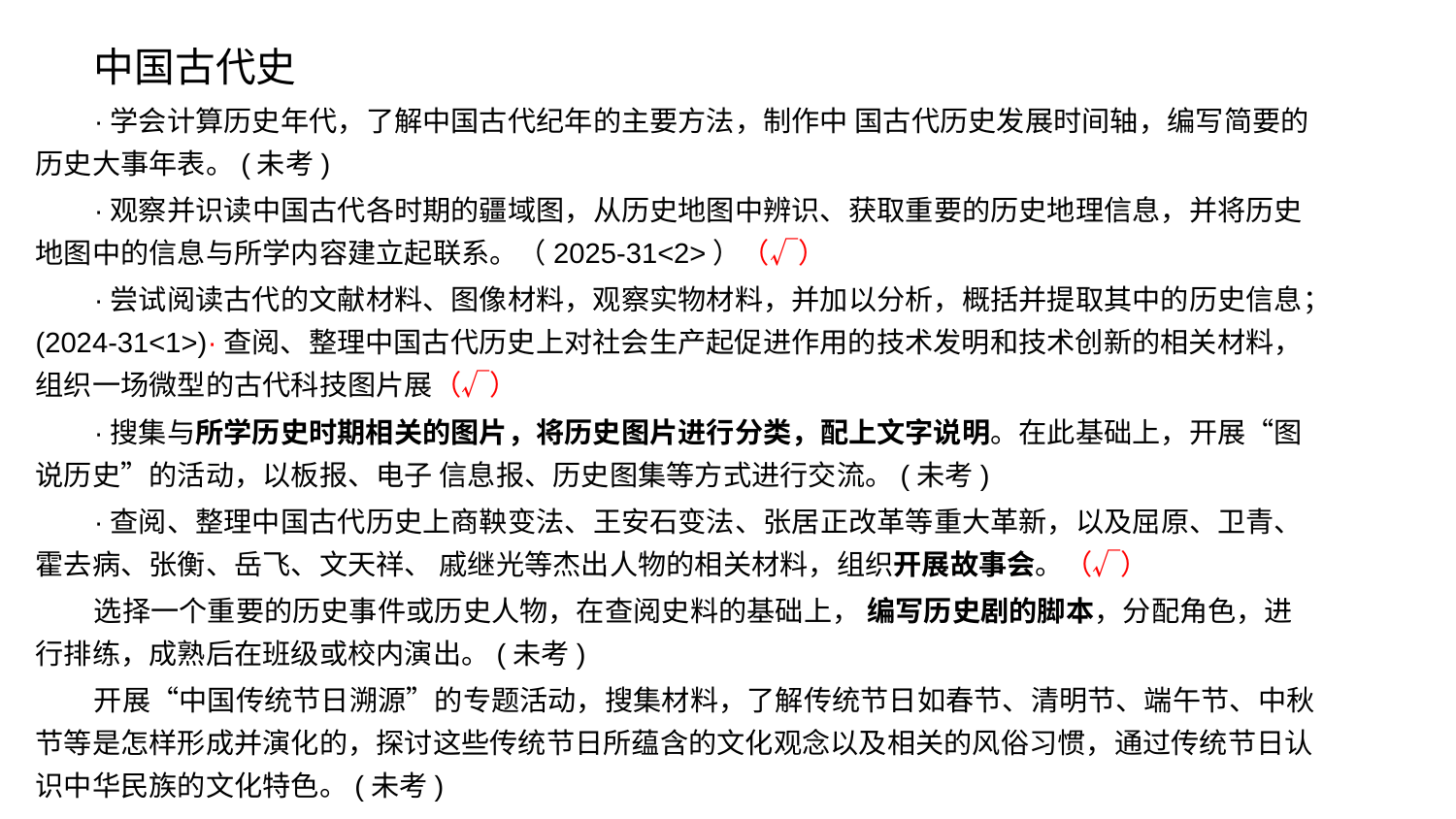

中国古代史
·学会计算历史年代，了解中国古代纪年的主要方法，制作中 国古代历史发展时间轴，编写简要的历史大事年表。(未考)
·观察并识读中国古代各时期的疆域图，从历史地图中辨识、获取重要的历史地理信息，并将历史地图中的信息与所学内容建立起联系。（2025-31<2>）（√）
·尝试阅读古代的文献材料、图像材料，观察实物材料，并加以分析，概括并提取其中的历史信息；(2024-31<1>)·查阅、整理中国古代历史上对社会生产起促进作用的技术发明和技术创新的相关材料，组织一场微型的古代科技图片展（√）
·搜集与所学历史时期相关的图片，将历史图片进行分类，配上文字说明。在此基础上，开展“图说历史”的活动，以板报、电子 信息报、历史图集等方式进行交流。(未考)
·查阅、整理中国古代历史上商鞅变法、王安石变法、张居正改革等重大革新，以及屈原、卫青、霍去病、张衡、岳飞、文天祥、 戚继光等杰出人物的相关材料，组织开展故事会。（√）
选择一个重要的历史事件或历史人物，在查阅史料的基础上， 编写历史剧的脚本，分配角色，进行排练，成熟后在班级或校内演出。(未考)
开展“中国传统节日溯源”的专题活动，搜集材料，了解传统节日如春节、清明节、端午节、中秋节等是怎样形成并演化的，探讨这些传统节日所蕴含的文化观念以及相关的风俗习惯，通过传统节日认识中华民族的文化特色。(未考)